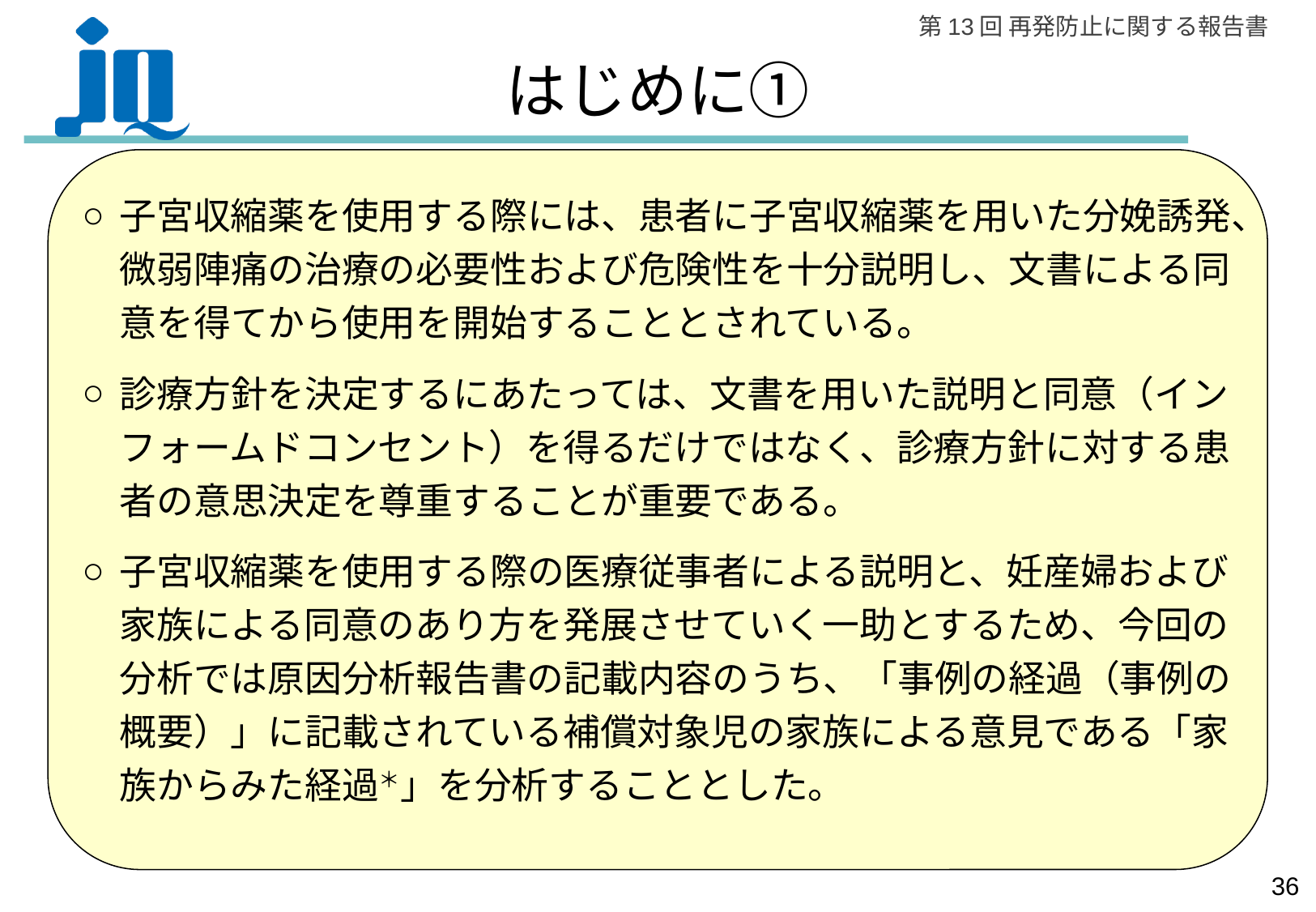

# はじめに①
子宮収縮薬を使用する際には、患者に子宮収縮薬を用いた分娩誘発、微弱陣痛の治療の必要性および危険性を十分説明し、文書による同意を得てから使用を開始することとされている。
診療方針を決定するにあたっては、文書を用いた説明と同意（インフォームドコンセント）を得るだけではなく、診療方針に対する患者の意思決定を尊重することが重要である。
子宮収縮薬を使用する際の医療従事者による説明と、妊産婦および家族による同意のあり方を発展させていく一助とするため、今回の分析では原因分析報告書の記載内容のうち、「事例の経過（事例の概要）」に記載されている補償対象児の家族による意見である「家族からみた経過＊」を分析することとした。

36